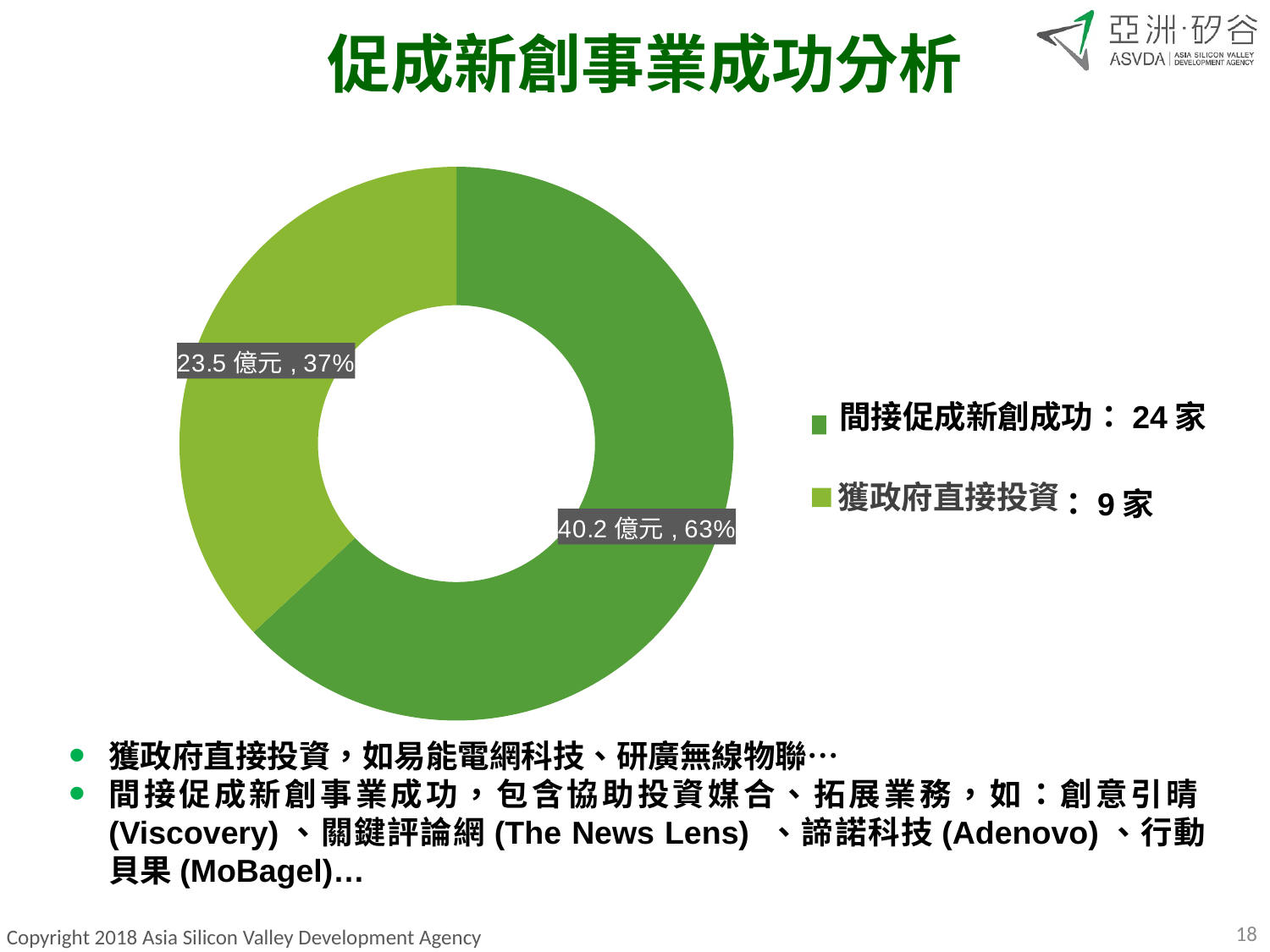

# 促成新創事業成功分析

### Chart

| Category | 合計 |
|---|---|
| 促成商機媒合 | 402132.0 |
| 獲政府直接投資 | 235340.0 |
間接促成新創成功：24家
：9家
獲政府直接投資，如易能電網科技、研廣無線物聯…
間接促成新創事業成功，包含協助投資媒合、拓展業務，如：創意引晴(Viscovery)、關鍵評論網(The News Lens) 、諦諾科技(Adenovo)、行動貝果(MoBagel)…
18